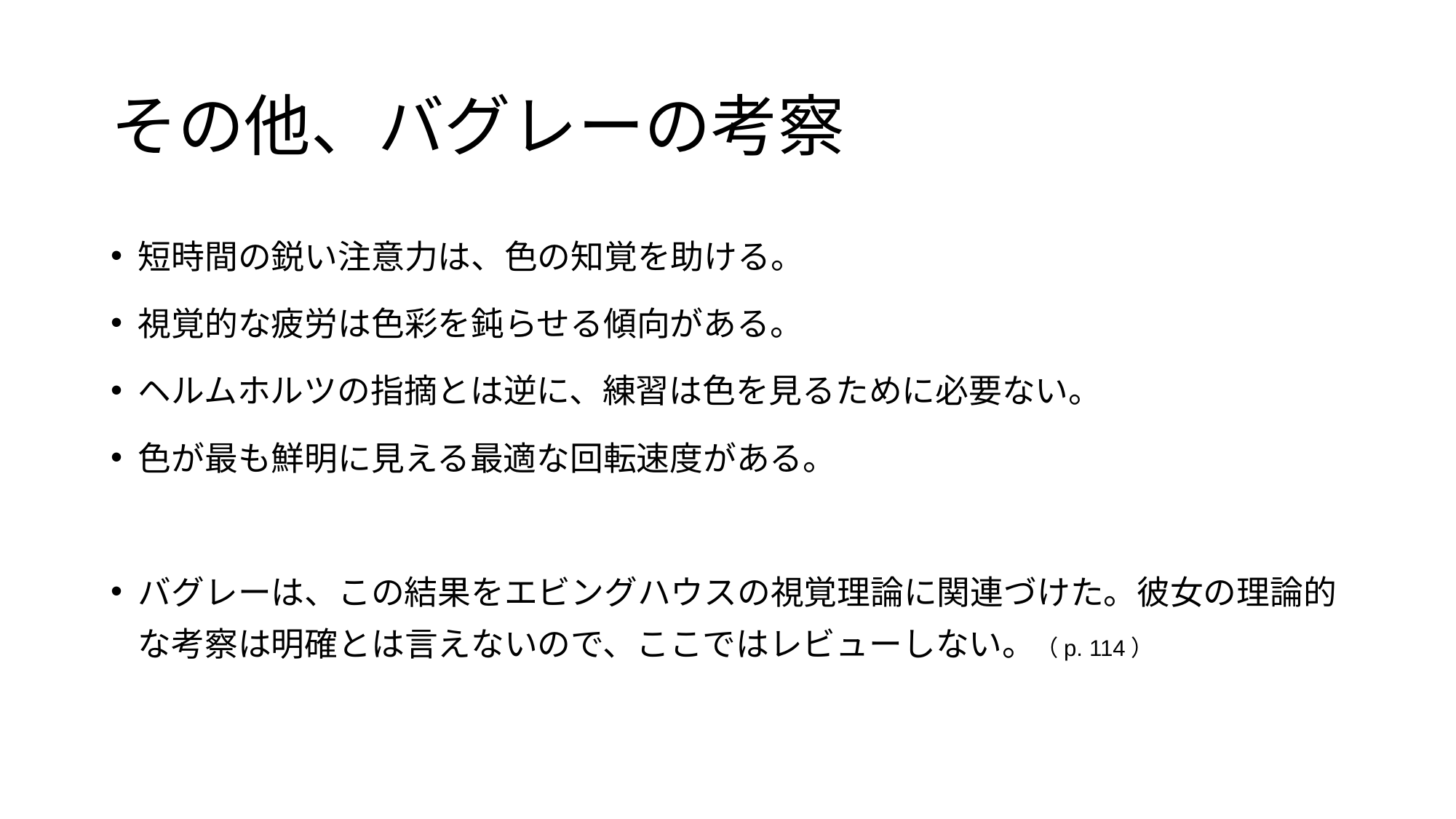

# その他、バグレーの考察
短時間の鋭い注意力は、色の知覚を助ける。
視覚的な疲労は色彩を鈍らせる傾向がある。
ヘルムホルツの指摘とは逆に、練習は色を見るために必要ない。
色が最も鮮明に見える最適な回転速度がある。

バグレーは、この結果をエビングハウスの視覚理論に関連づけた。彼女の理論的な考察は明確とは言えないので、ここではレビューしない。（p. 114）